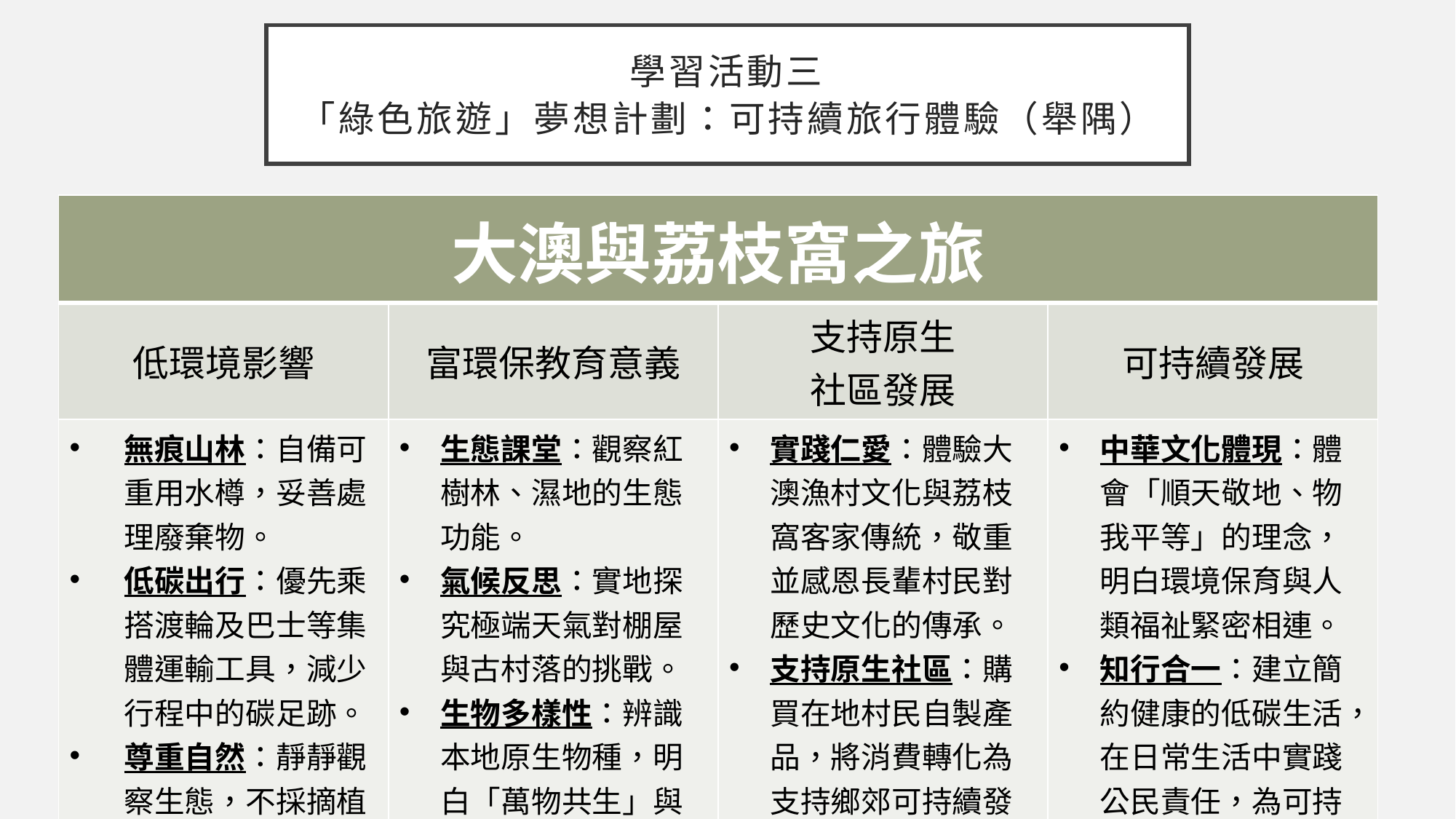

# 學習活動三 「綠色旅遊」夢想計劃：可持續旅行體驗（舉隅）
| 大澳與荔枝窩之旅 |  |  |  |
| --- | --- | --- | --- |
| 低環境影響 | 富環保教育意義 | 支持原生 社區發展 | 可持續發展 |
| 無痕山林：自備可重用水樽，妥善處理廢棄物。 低碳出行：優先乘搭渡輪及巴士等集體運輸工具，減少行程中的碳足跡。 尊重自然：靜靜觀察生態，不採摘植物，不帶走任何貝殼與石頭。 | 生態課堂：觀察紅樹林、濕地的生態功能。 氣候反思：實地探究極端天氣對棚屋與古村落的挑戰。 生物多樣性：辨識本地原生物種，明白「萬物共生」與維護生態安全的重要。 | 實踐仁愛：體驗大澳漁村文化與荔枝窩客家傳統，敬重並感恩長輩村民對歷史文化的傳承。 支持原生社區：購買在地村民自製產品，將消費轉化為支持鄉郊可持續發展。 | 中華文化體現：體會「順天敬地、物我平等」的理念，明白環境保育與人類福祉緊密相連。 知行合一：建立簡約健康的低碳生活，在日常生活中實踐公民責任，為可持續未來付諸行動。 |